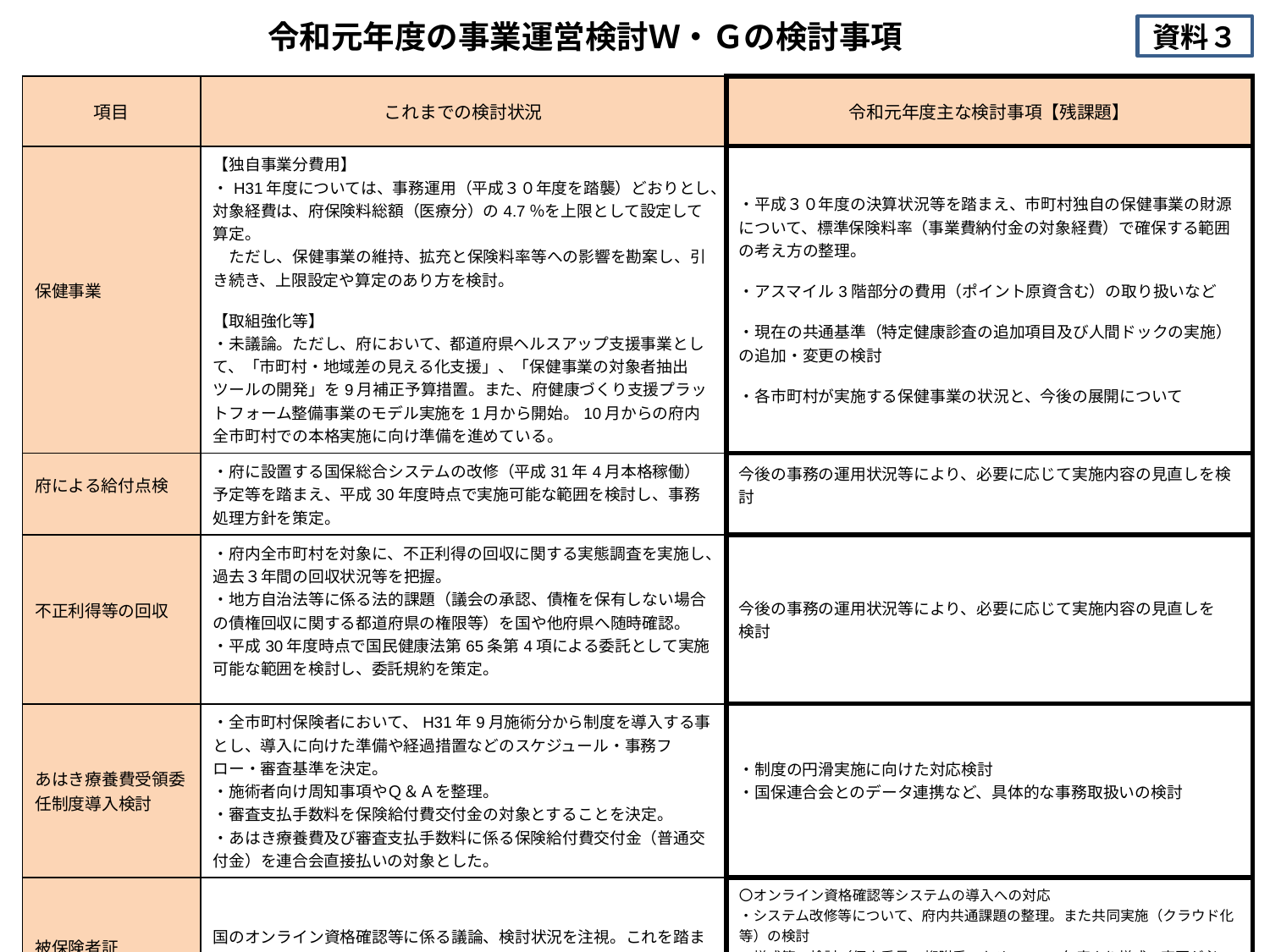

# 令和元年度の事業運営検討Ｗ・Ｇの検討事項
資料３
| 項目 | これまでの検討状況 | 令和元年度主な検討事項【残課題】 |
| --- | --- | --- |
| 保健事業 | 【独自事業分費用】 ・H31年度については、事務運用（平成３０年度を踏襲）どおりとし、対象経費は、府保険料総額（医療分）の4.7％を上限として設定して算定。 　ただし、保健事業の維持、拡充と保険料率等への影響を勘案し、引き続き、上限設定や算定のあり方を検討。 【取組強化等】 ・未議論。ただし、府において、都道府県ヘルスアップ支援事業として、「市町村・地域差の見える化支援」、「保健事業の対象者抽出ツールの開発」を9月補正予算措置。また、府健康づくり支援プラットフォーム整備事業のモデル実施を1月から開始。10月からの府内全市町村での本格実施に向け準備を進めている。 | ・平成３０年度の決算状況等を踏まえ、市町村独自の保健事業の財源について、標準保険料率（事業費納付金の対象経費）で確保する範囲の考え方の整理。 ・アスマイル3階部分の費用（ポイント原資含む）の取り扱いなど ・現在の共通基準（特定健康診査の追加項目及び人間ドックの実施）の追加・変更の検討 ・各市町村が実施する保健事業の状況と、今後の展開について |
| 府による給付点検 | ・府に設置する国保総合システムの改修（平成31年4月本格稼働）予定等を踏まえ、平成30年度時点で実施可能な範囲を検討し、事務処理方針を策定。 | 今後の事務の運用状況等により、必要に応じて実施内容の見直しを検討 |
| 不正利得等の回収 | ・府内全市町村を対象に、不正利得の回収に関する実態調査を実施し、過去３年間の回収状況等を把握。 ・地方自治法等に係る法的課題（議会の承認、債権を保有しない場合の債権回収に関する都道府県の権限等）を国や他府県へ随時確認。 ・平成30年度時点で国民健康法第65条第4項による委託として実施可能な範囲を検討し、委託規約を策定。 | 今後の事務の運用状況等により、必要に応じて実施内容の見直しを 検討 |
| あはき療養費受領委任制度導入検討 | ・全市町村保険者において、H31年9月施術分から制度を導入する事とし、導入に向けた準備や経過措置などのスケジュール・事務フロー・審査基準を決定。 ・施術者向け周知事項やＱ＆Ａを整理。 ・審査支払手数料を保険給付費交付金の対象とすることを決定。 ・あはき療養費及び審査支払手数料に係る保険給付費交付金（普通交付金）を連合会直接払いの対象とした。 | ・制度の円滑実施に向けた対応検討 ・国保連合会とのデータ連携など、具体的な事務取扱いの検討 |
| 被保険者証 | 国のオンライン資格確認等に係る議論、検討状況を注視。これを踏まえ、今後、検討。 | 〇オンライン資格確認等システムの導入への対応 ・システム改修等について、府内共通課題の整理。また共同実施（クラウド化等）の検討 ・様式等の検討（個人番号2桁附番のため、2021年度より様式の変更が必要。） 〇高齢受給者証との一体化の検討 |